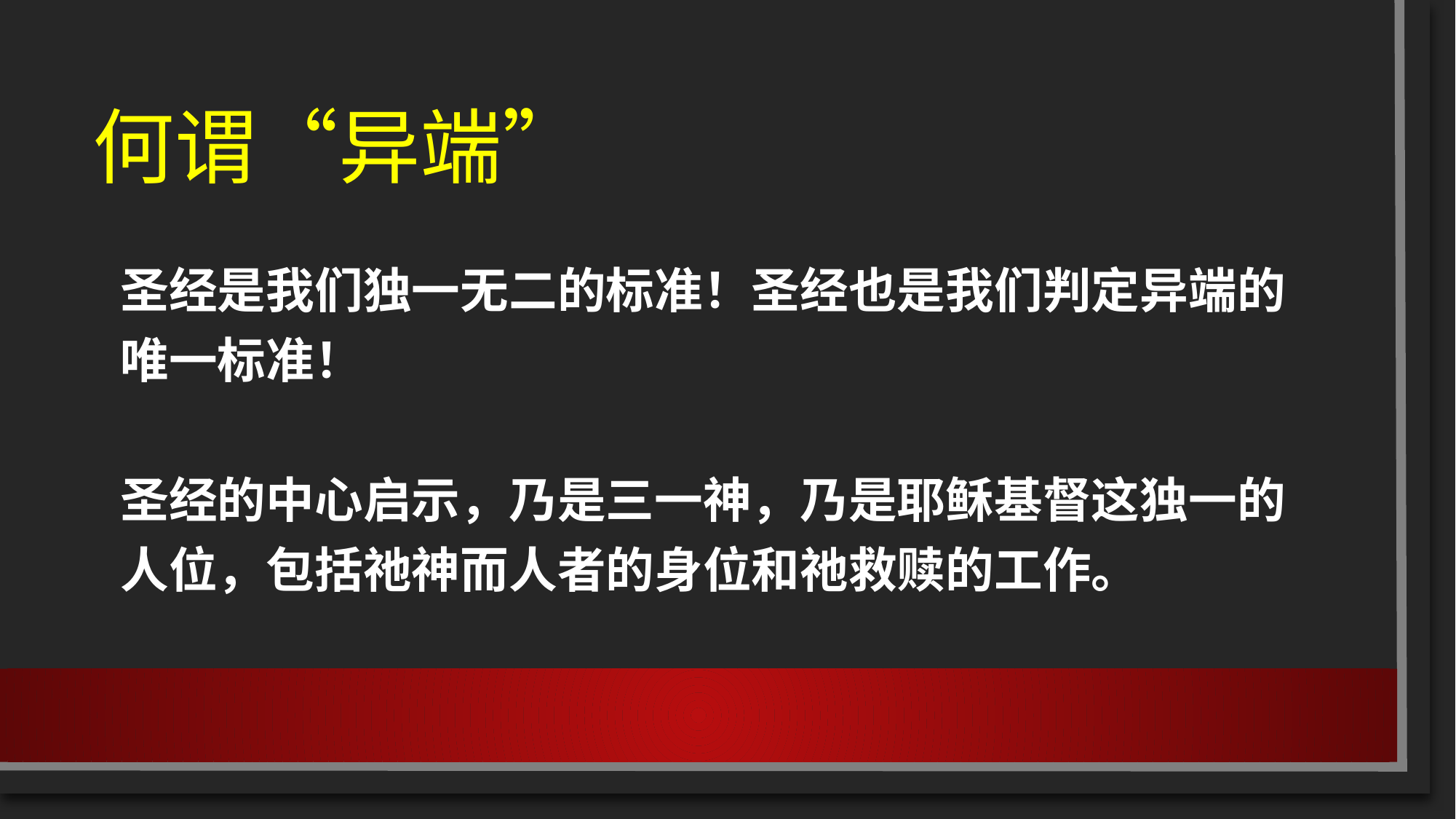

# 何谓“异端”
圣经是我们独一无二的标准！圣经也是我们判定异端的唯一标准！
圣经的中心启示，乃是三一神，乃是耶稣基督这独一的人位，包括祂神而人者的身位和祂救赎的工作。